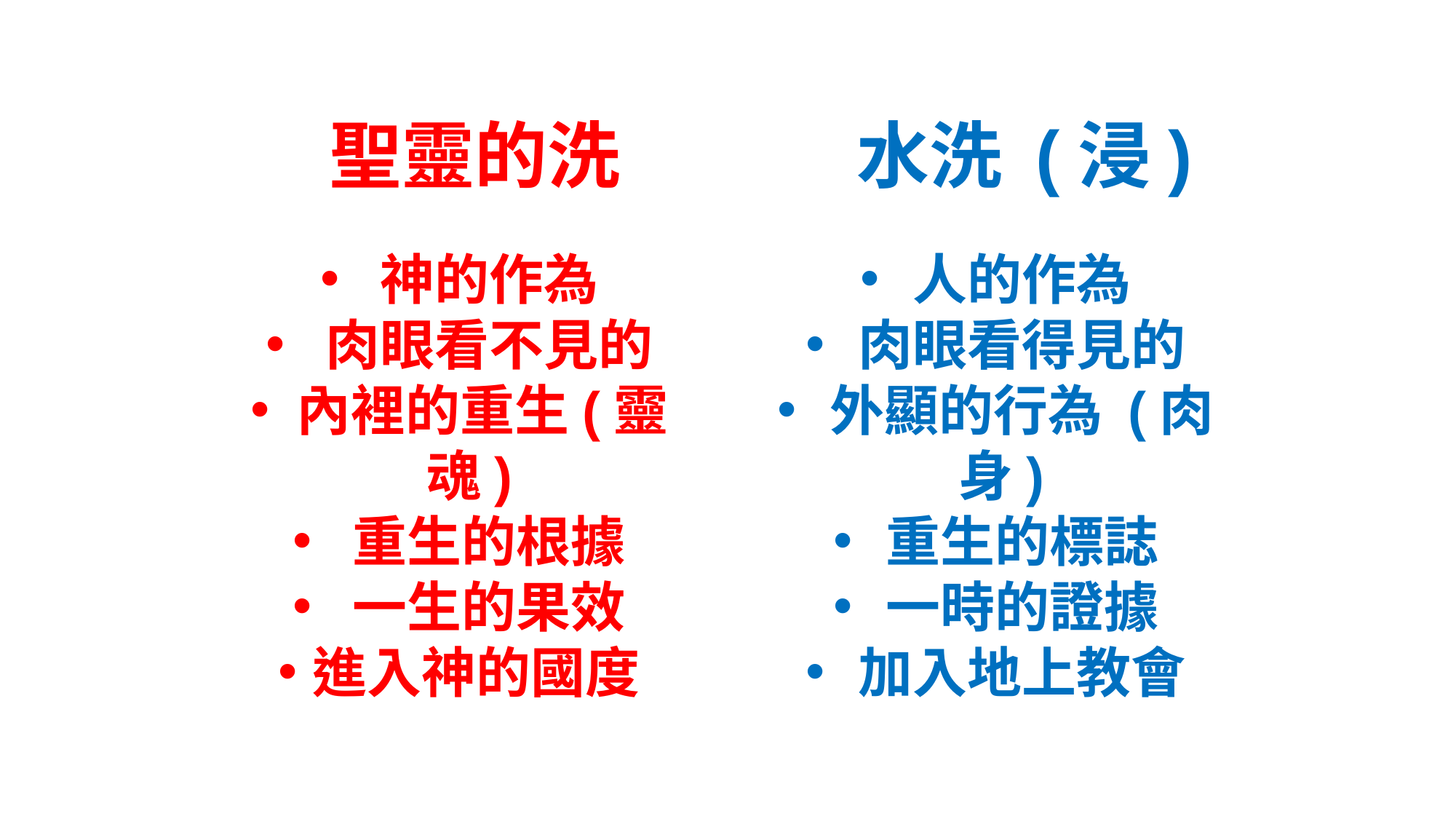

聖靈的洗
水洗 (浸)
 人的作為
 肉眼看得見的
 外顯的行為 (肉身)
 重生的標誌
 一時的證據
 加入地上教會
 神的作為
 肉眼看不見的
 內裡的重生(靈魂)
 重生的根據
 一生的果效
進入神的國度